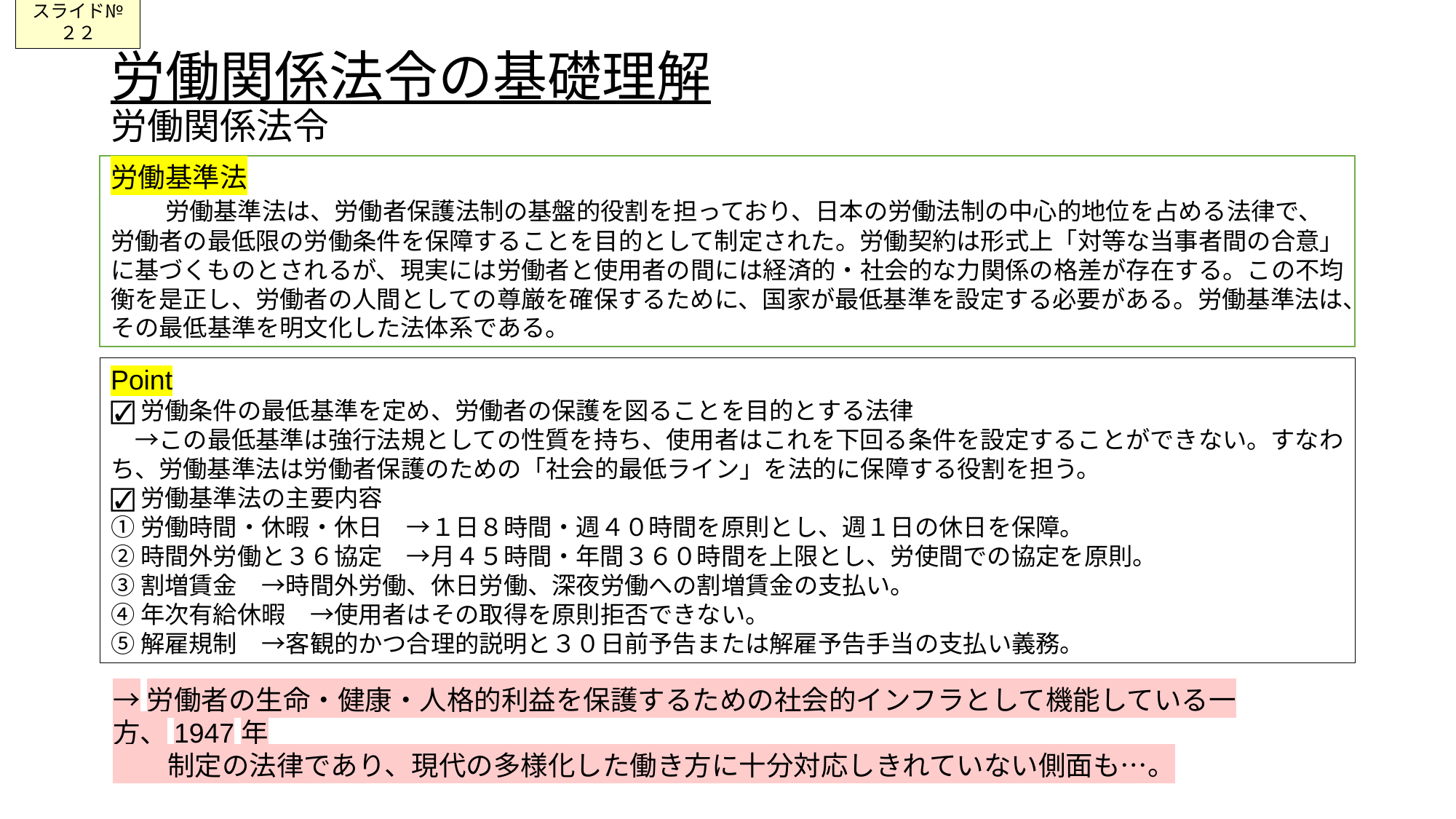

スライド№２２
# 労働関係法令の基礎理解 労働関係法令
労働基準法
　　労働基準法は、労働者保護法制の基盤的役割を担っており、日本の労働法制の中心的地位を占める法律で、労働者の最低限の労働条件を保障することを目的として制定された。労働契約は形式上「対等な当事者間の合意」に基づくものとされるが、現実には労働者と使用者の間には経済的・社会的な力関係の格差が存在する。この不均衡を是正し、労働者の人間としての尊厳を確保するために、国家が最低基準を設定する必要がある。労働基準法は、その最低基準を明文化した法体系である。
Point
☑労働条件の最低基準を定め、労働者の保護を図ることを目的とする法律
　→この最低基準は強行法規としての性質を持ち、使用者はこれを下回る条件を設定することができない。すなわち、労働基準法は労働者保護のための「社会的最低ライン」を法的に保障する役割を担う。
☑労働基準法の主要内容
①労働時間・休暇・休日　→１日８時間・週４０時間を原則とし、週１日の休日を保障。
②時間外労働と３６協定　→月４５時間・年間３６０時間を上限とし、労使間での協定を原則。
③割増賃金　→時間外労働、休日労働、深夜労働への割増賃金の支払い。
④年次有給休暇　→使用者はその取得を原則拒否できない。
⑤解雇規制　→客観的かつ合理的説明と３０日前予告または解雇予告手当の支払い義務。
→労働者の生命・健康・人格的利益を保護するための社会的インフラとして機能している一方、1947年
　　制定の法律であり、現代の多様化した働き方に十分対応しきれていない側面も…。